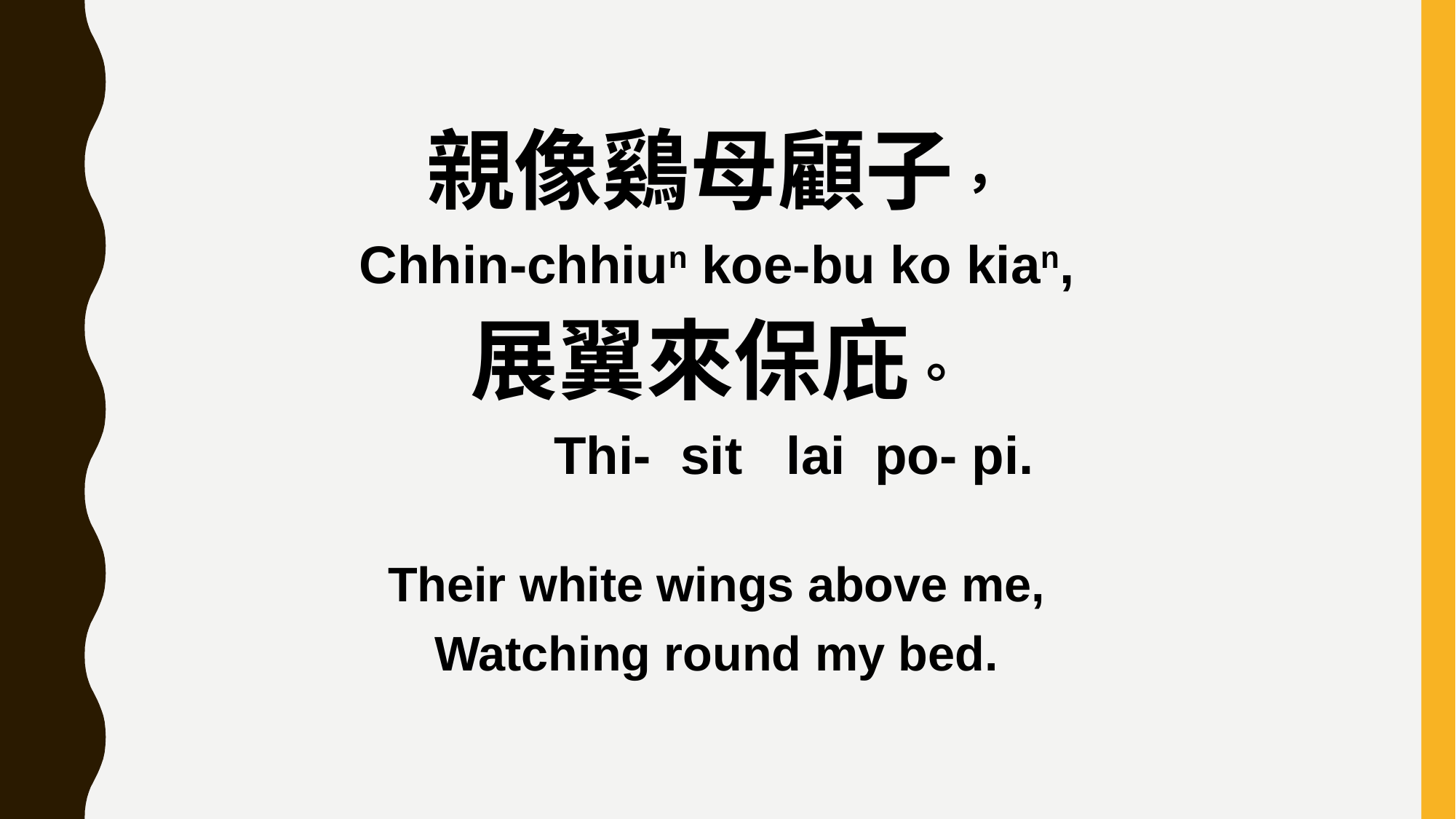

親像鷄母顧子，
Chhin-chhiun koe-bu ko kian,
展翼來保庇。
                          Thi-  sit   lai  po- pi.

Their white wings above me,
Watching round my bed.